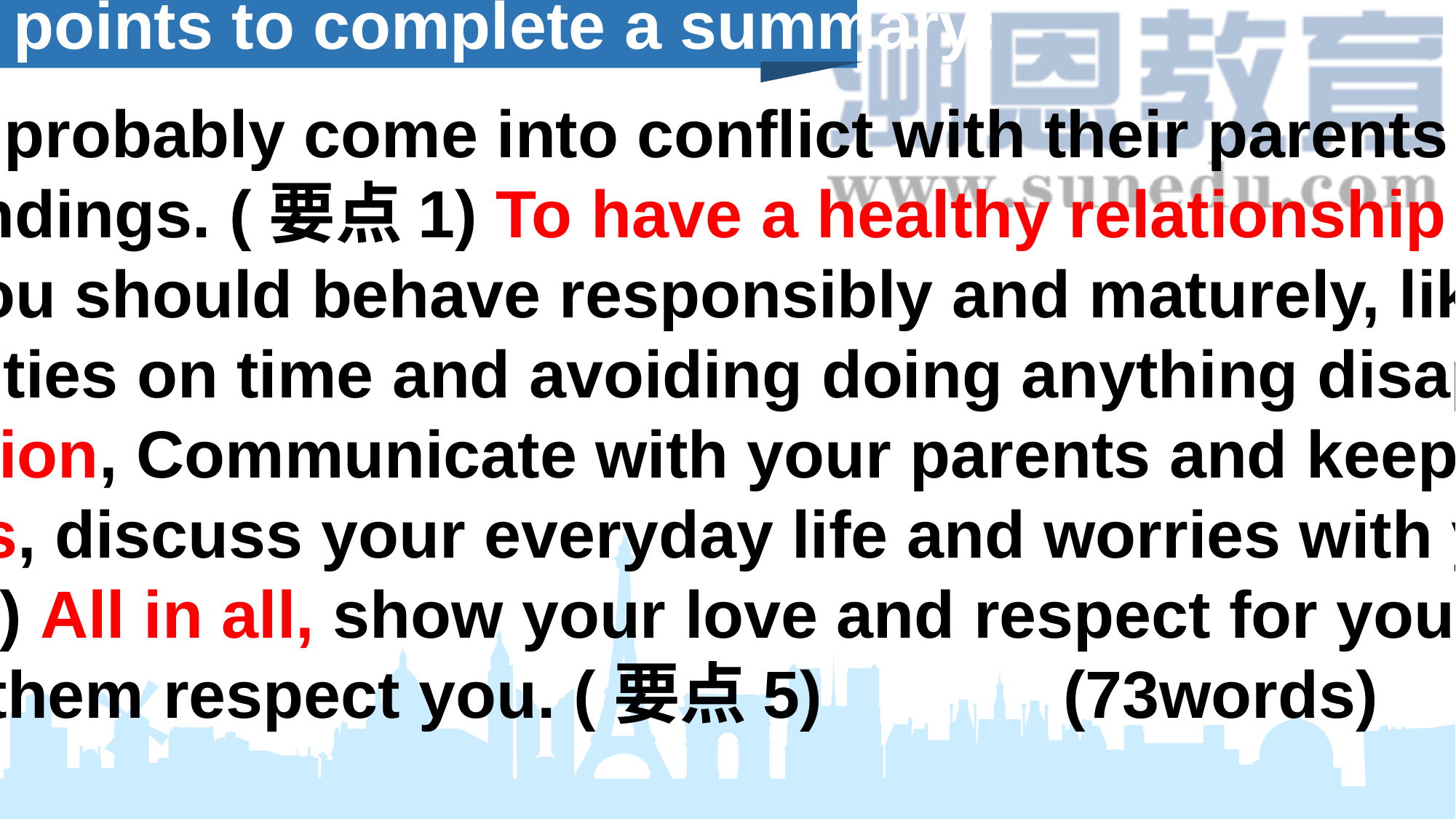

Yoke the points to complete a summary:

     Children will probably come into conflict with their parents because
of misunderstandings. (要点1) To have a healthy relationship with
your parents, you should behave responsibly and maturely, like finishing
the assigned duties on time and avoiding doing anything disapproved.
(要点2) In addition, Communicate with your parents and keep calm.
(要点3) Besides, discuss your everyday life and worries with your
parents. (要点4) All in all, show your love and respect for your parents,
which will help them respect you. (要点5)             (73words)
Add your text here and write down your personal idea add your text here and write down your personal idea add your text here

Add your text here and write down your personal idea add your text here and write down your personal idea add your text here